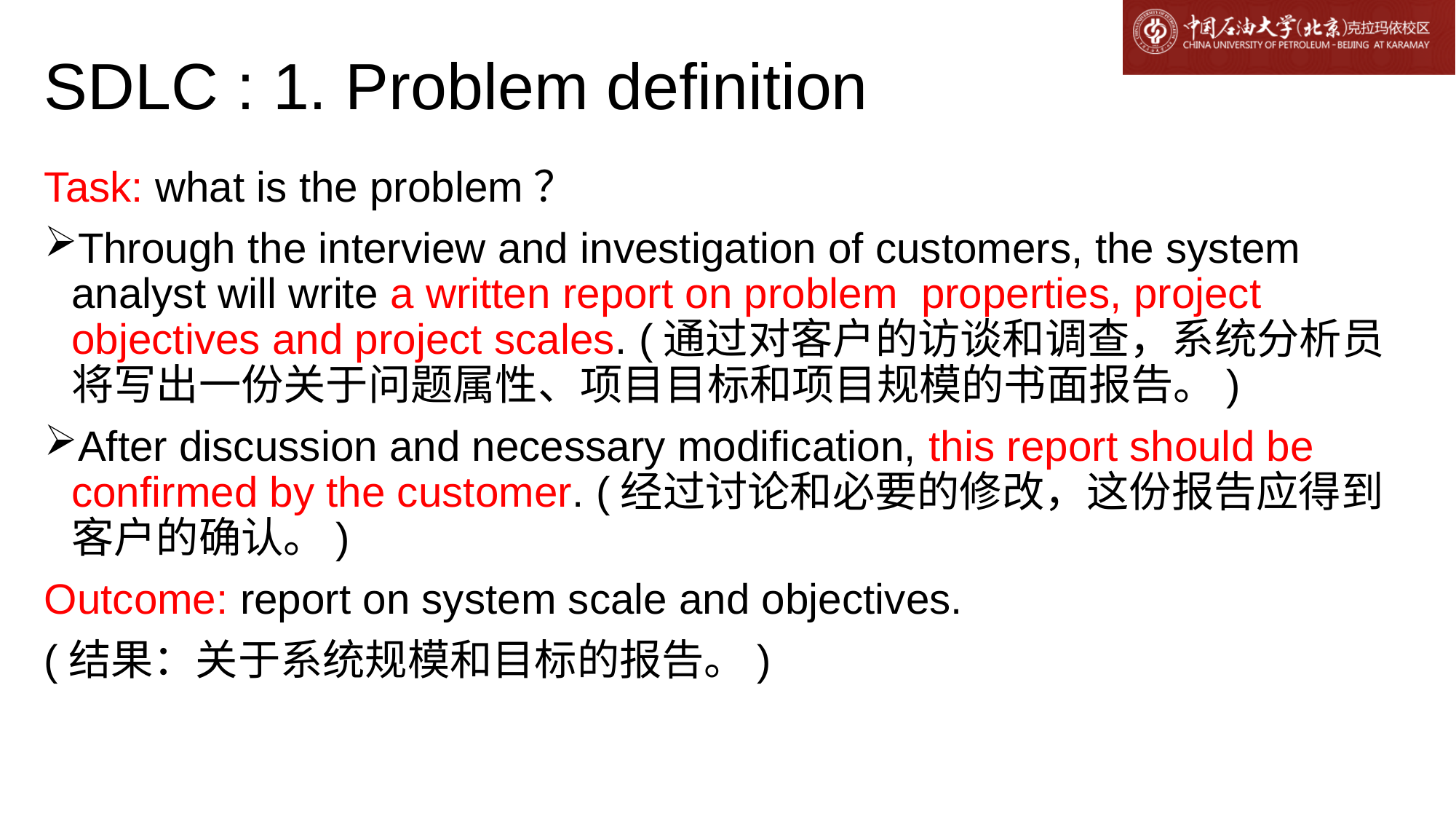

# SDLC : 1. Problem definition
Task: what is the problem？
Through the interview and investigation of customers, the system analyst will write a written report on problem  properties, project objectives and project scales. (通过对客户的访谈和调查，系统分析员将写出一份关于问题属性、项目目标和项目规模的书面报告。)
After discussion and necessary modification, this report should be confirmed by the customer. (经过讨论和必要的修改，这份报告应得到客户的确认。)
Outcome: report on system scale and objectives.
(结果：关于系统规模和目标的报告。)